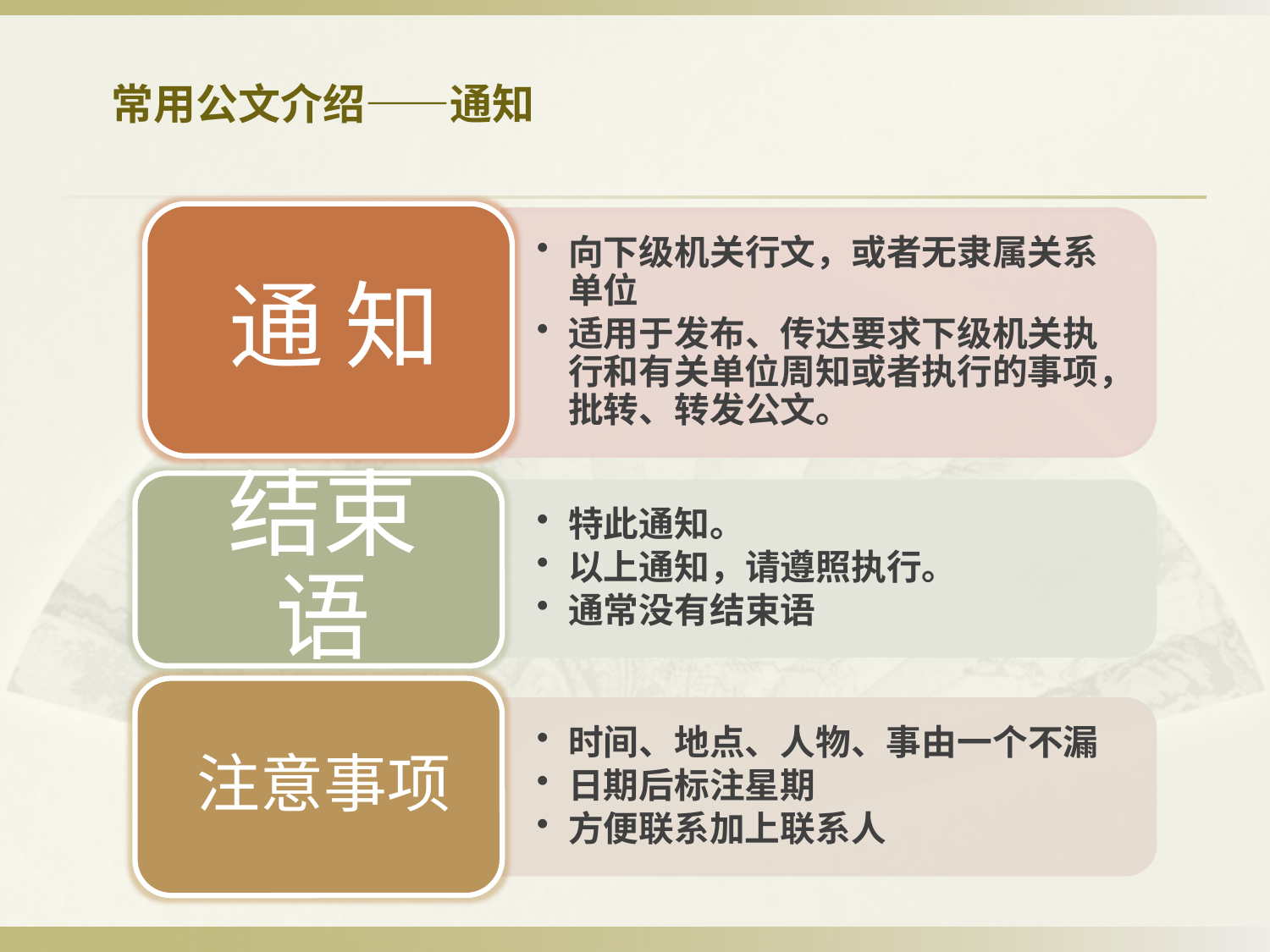

常用公文介绍——通知
向下级机关行文，或者无隶属关系单位
适用于发布、传达要求下级机关执行和有关单位周知或者执行的事项，批转、转发公文。
通 知
特此通知。
以上通知，请遵照执行。
通常没有结束语
结束语
时间、地点、人物、事由一个不漏
日期后标注星期
方便联系加上联系人
注意事项